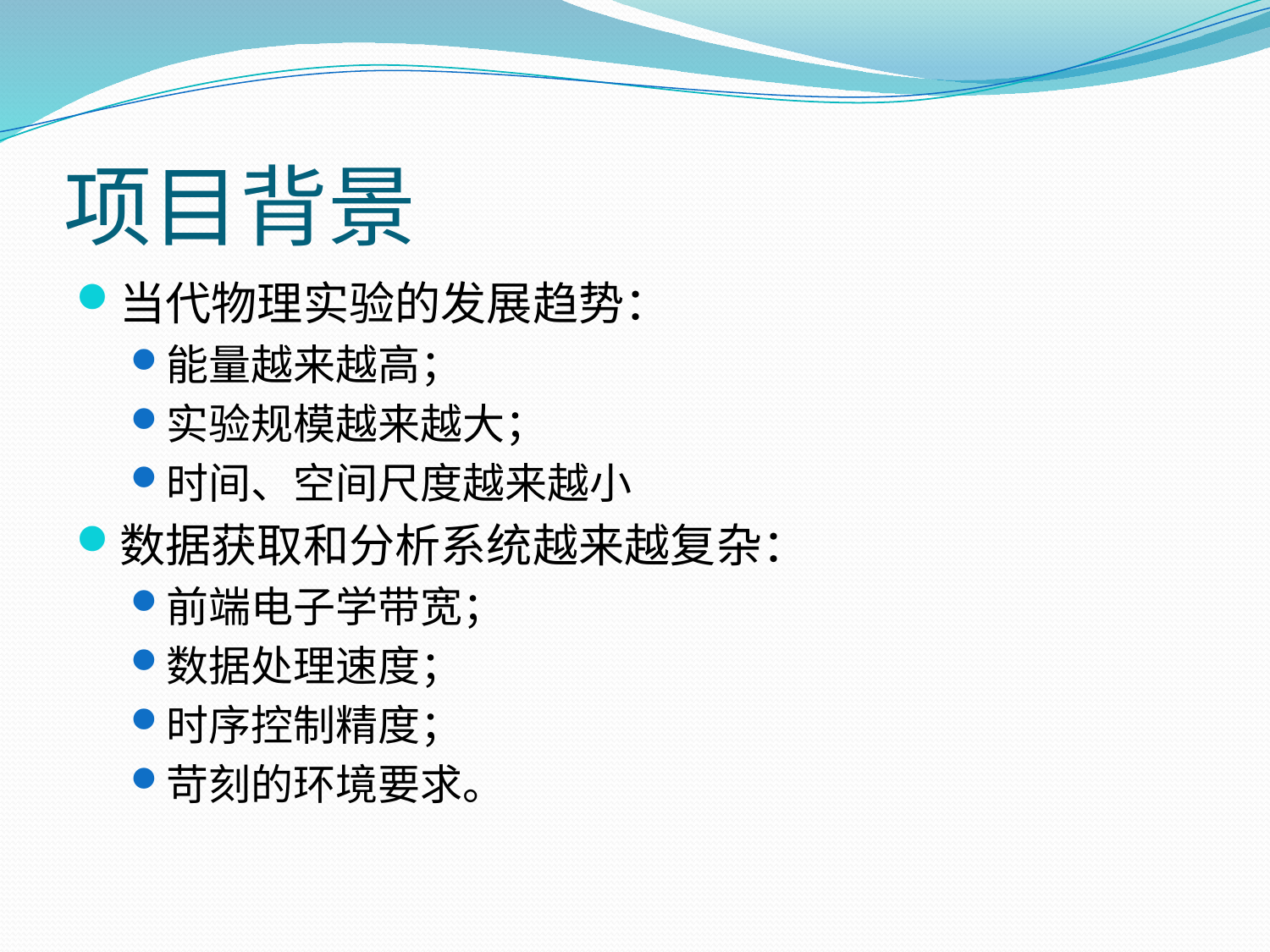

# 项目背景
当代物理实验的发展趋势：
能量越来越高；
实验规模越来越大；
时间、空间尺度越来越小
数据获取和分析系统越来越复杂：
前端电子学带宽；
数据处理速度；
时序控制精度；
苛刻的环境要求。